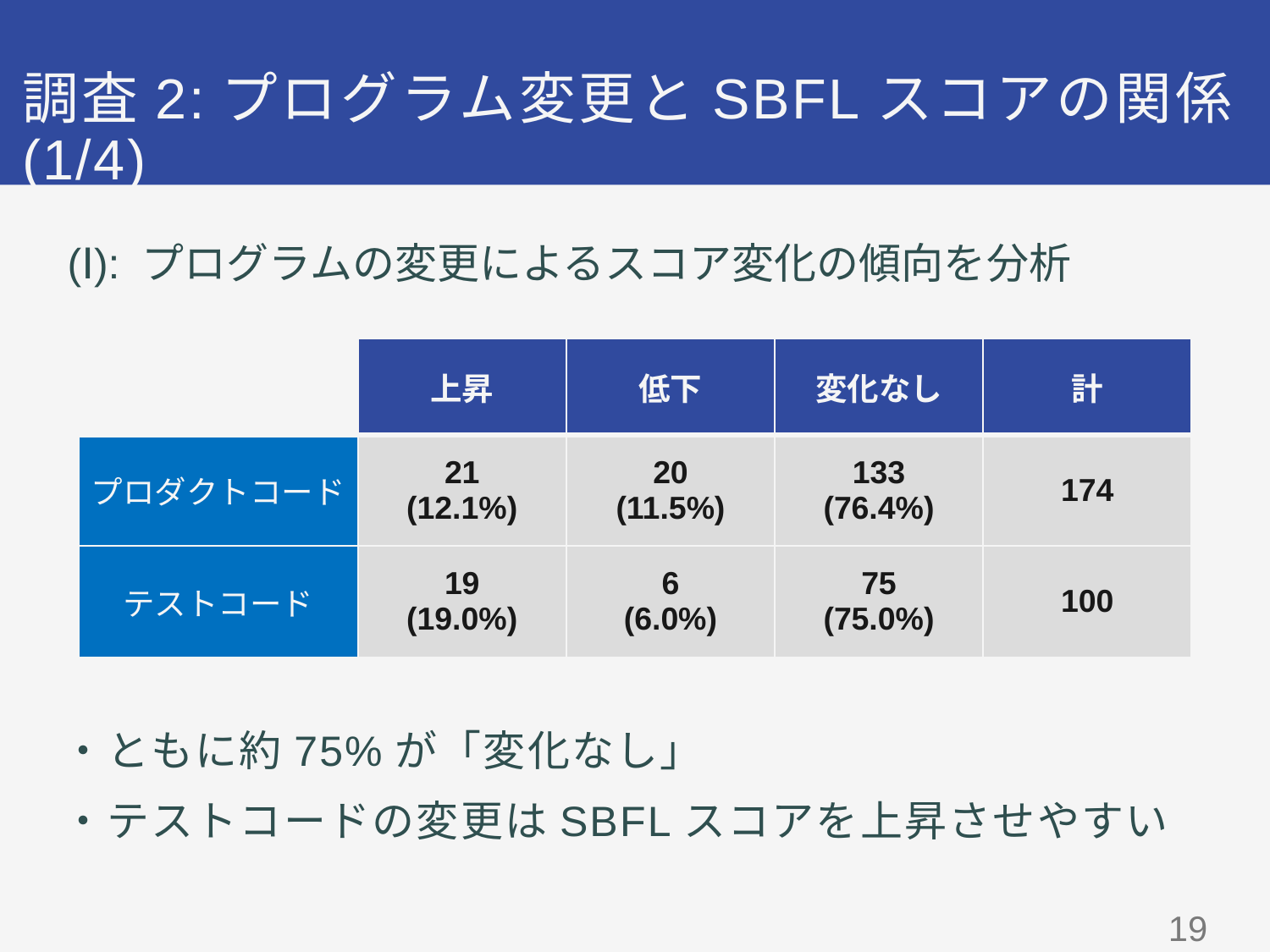

# 調査2:プログラム変更とSBFLスコアの関係(1/4)
(Ⅰ): プログラムの変更によるスコア変化の傾向を分析

・ともに約75%が「変化なし」
・テストコードの変更はSBFLスコアを上昇させやすい

| コード変更 | 上昇 | 低下 | 変化なし | 計 |
| --- | --- | --- | --- | --- |
| プロダクトコード | 21 (12.1%) | 20 (11.5%) | 133 (76.4%) | 174 |
| テストコード | 19 (19.0%) | 6 (6.0%) | 75 (75.0%) | 100 |
19